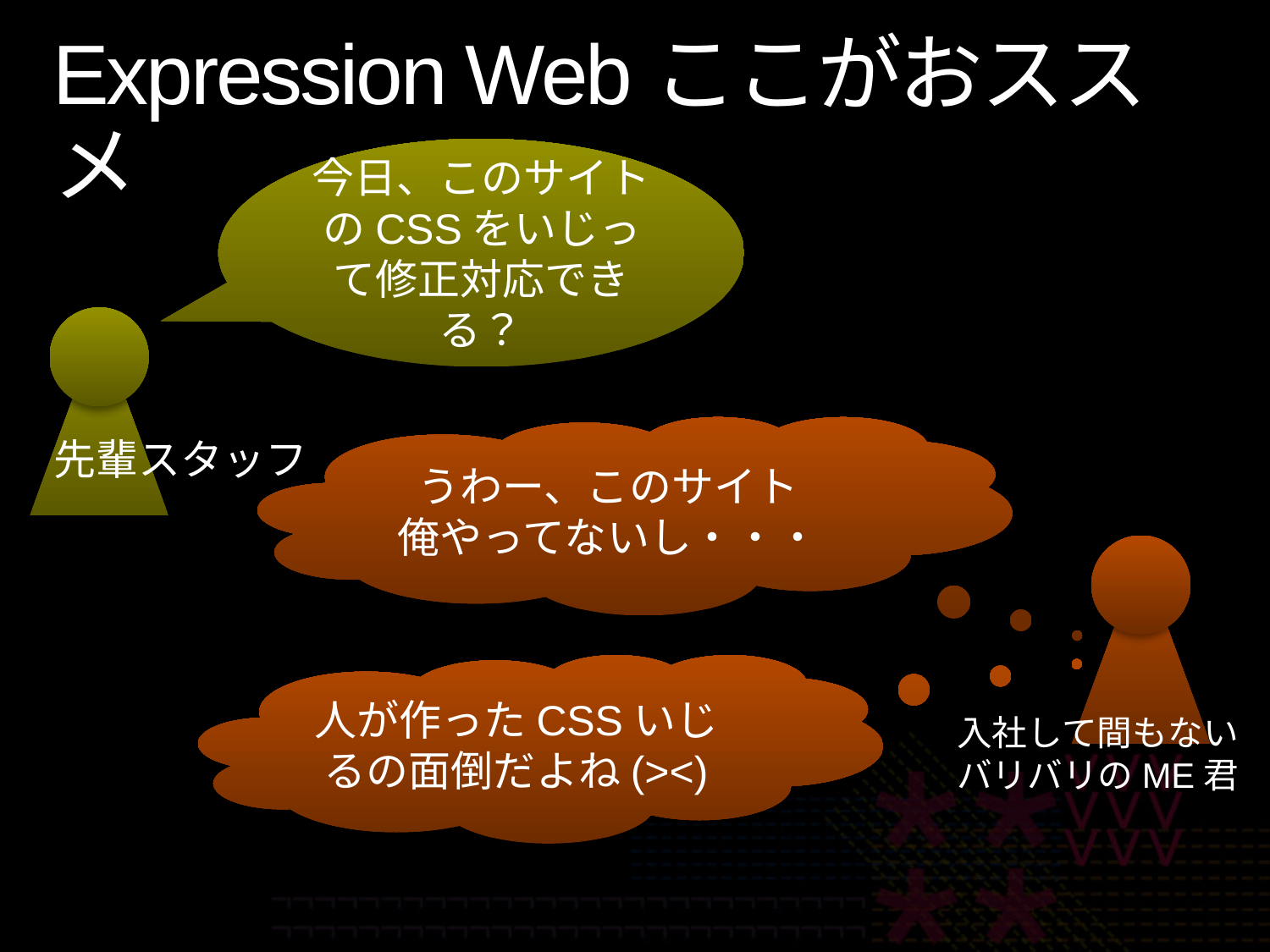

# Expression Webここがおススメ
今日、このサイトのCSSをいじって修正対応できる？

うわー、このサイト
俺やってないし・・・
先輩スタッフ

人が作ったCSSいじるの面倒だよね(><)
入社して間もない
バリバリのME君